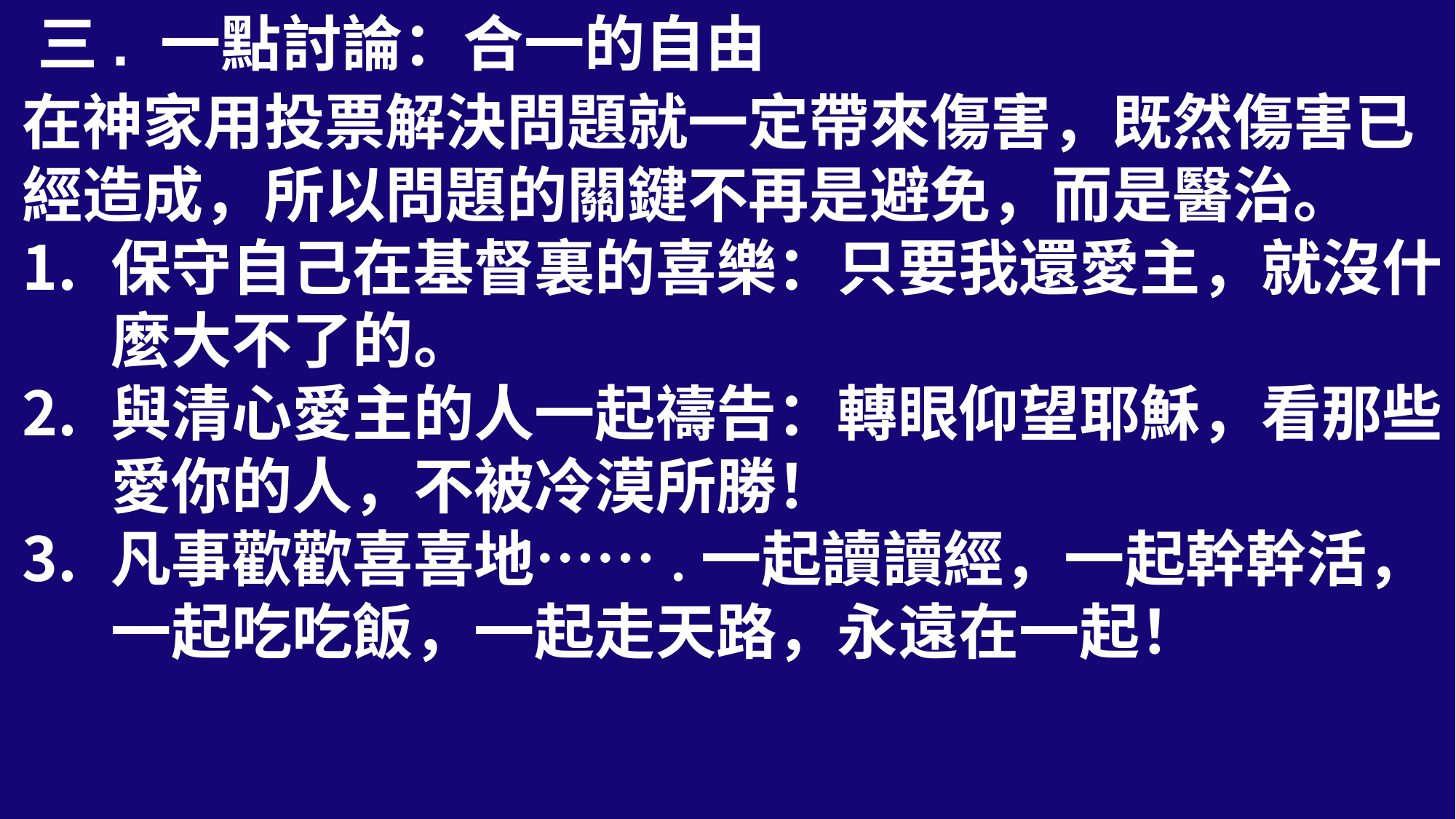

三. 一點討論：合一的自由
在神家用投票解決問題就一定帶來傷害，既然傷害已經造成，所以問題的關鍵不再是避免，而是醫治。
保守自己在基督裏的喜樂：只要我還愛主，就沒什麼大不了的。
與清心愛主的人一起禱告：轉眼仰望耶穌，看那些愛你的人，不被冷漠所勝！
凡事歡歡喜喜地…….一起讀讀經，一起幹幹活，一起吃吃飯，一起走天路，永遠在一起！